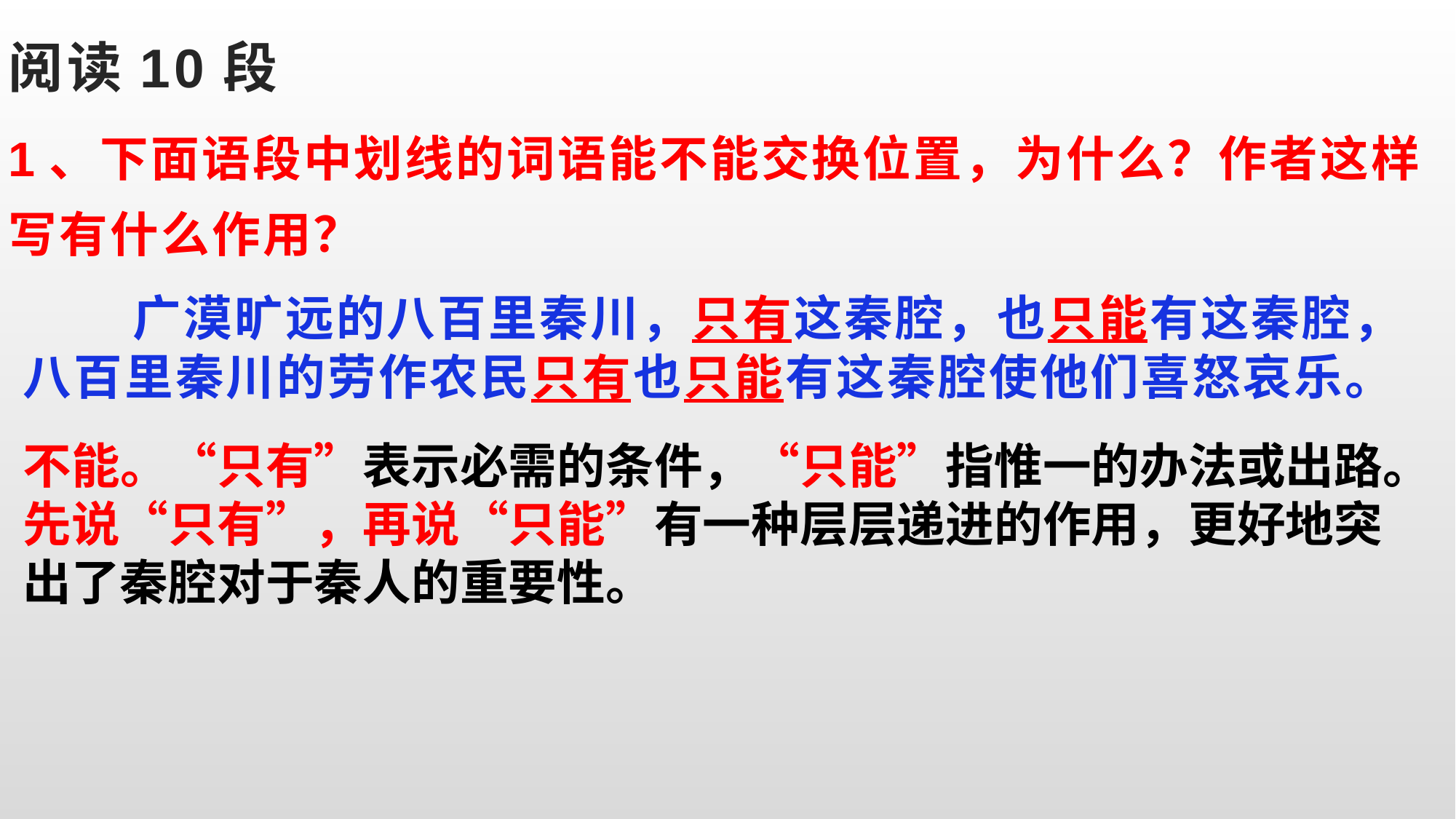

# 阅读10段
1、下面语段中划线的词语能不能交换位置，为什么？作者这样写有什么作用？

       广漠旷远的八百里秦川，只有这秦腔，也只能有这秦腔，八百里秦川的劳作农民只有也只能有这秦腔使他们喜怒哀乐。
不能。“只有”表示必需的条件，“只能”指惟一的办法或出路。
先说“只有”，再说“只能”有一种层层递进的作用，更好地突出了秦腔对于秦人的重要性。